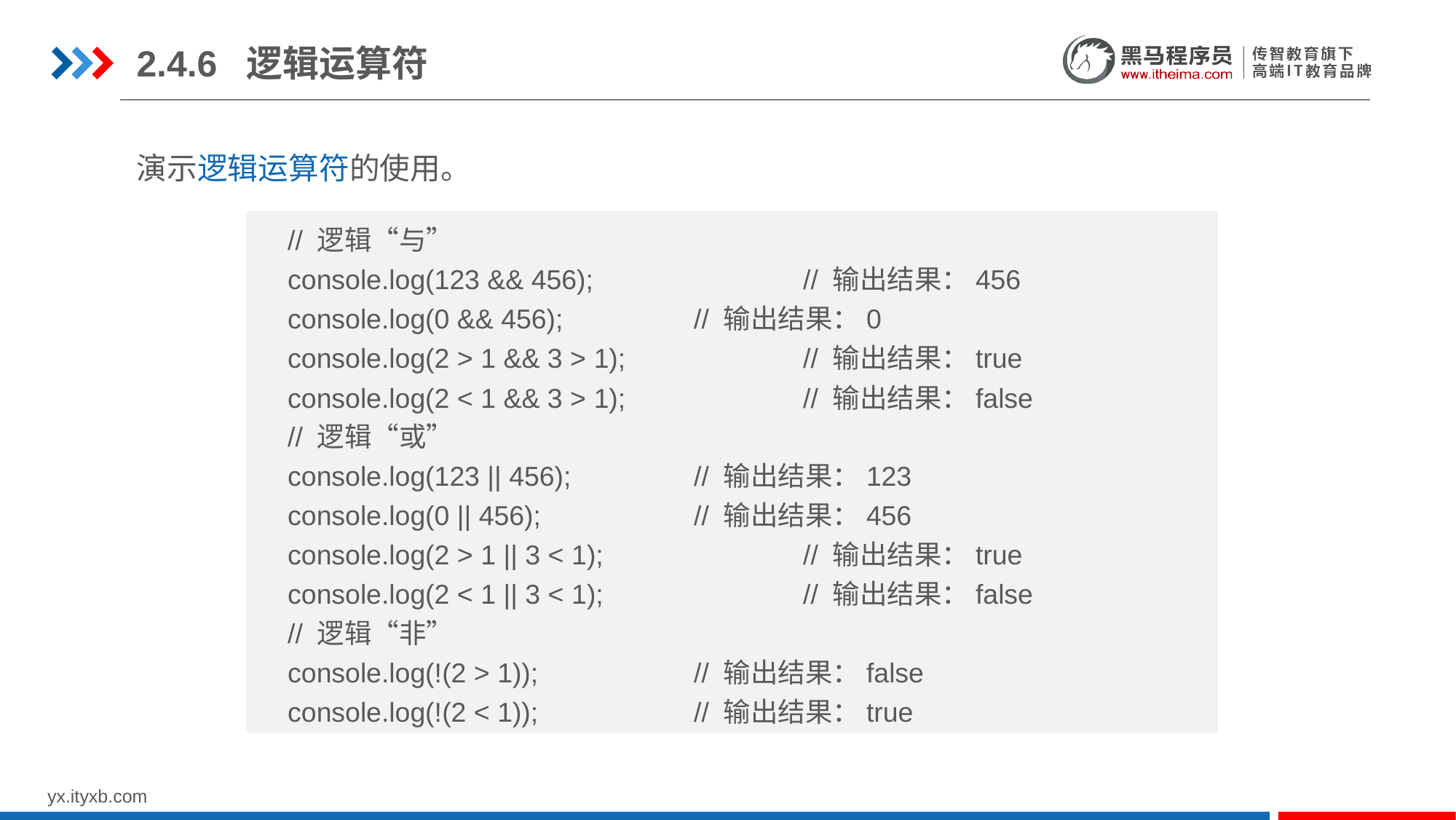

2.4.6  逻辑运算符
演示逻辑运算符的使用。

    // 逻辑“与”
    console.log(123 && 456);		// 输出结果：456
    console.log(0 && 456);		// 输出结果：0
    console.log(2 > 1 && 3 > 1); 		// 输出结果：true
    console.log(2 < 1 && 3 > 1); 		// 输出结果：false
    // 逻辑“或”
    console.log(123 || 456);		// 输出结果：123
    console.log(0 || 456);		// 输出结果：456
    console.log(2 > 1 || 3 < 1); 		// 输出结果：true
    console.log(2 < 1 || 3 < 1); 		// 输出结果：false
    // 逻辑“非”
    console.log(!(2 > 1)); 		// 输出结果：false
    console.log(!(2 < 1)); 		// 输出结果：true